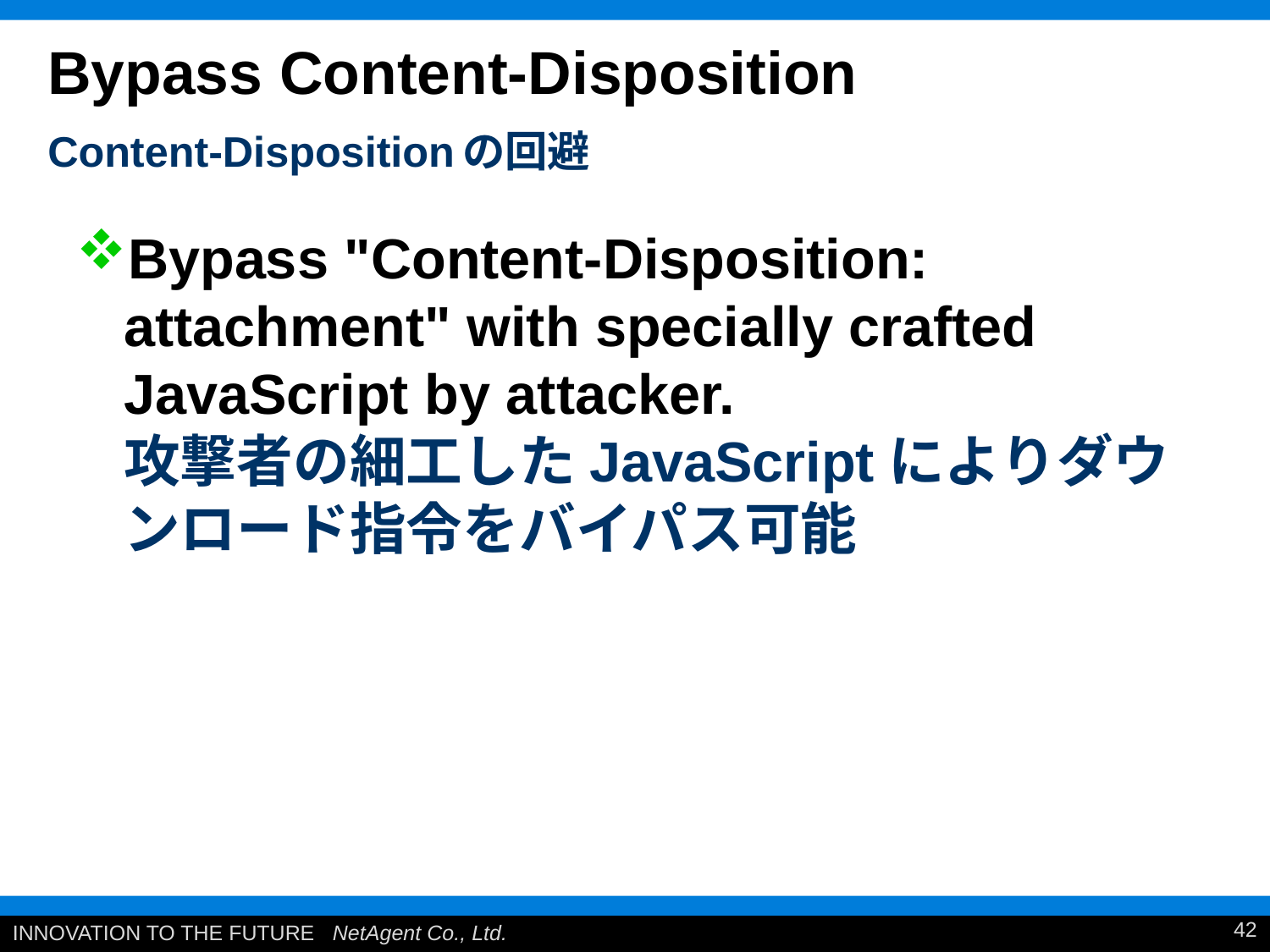

# Bypass Content-Disposition Content-Dispositionの回避
Bypass "Content-Disposition: attachment" with specially crafted JavaScript by attacker.
攻撃者の細工したJavaScriptによりダウンロード指令をバイパス可能

42